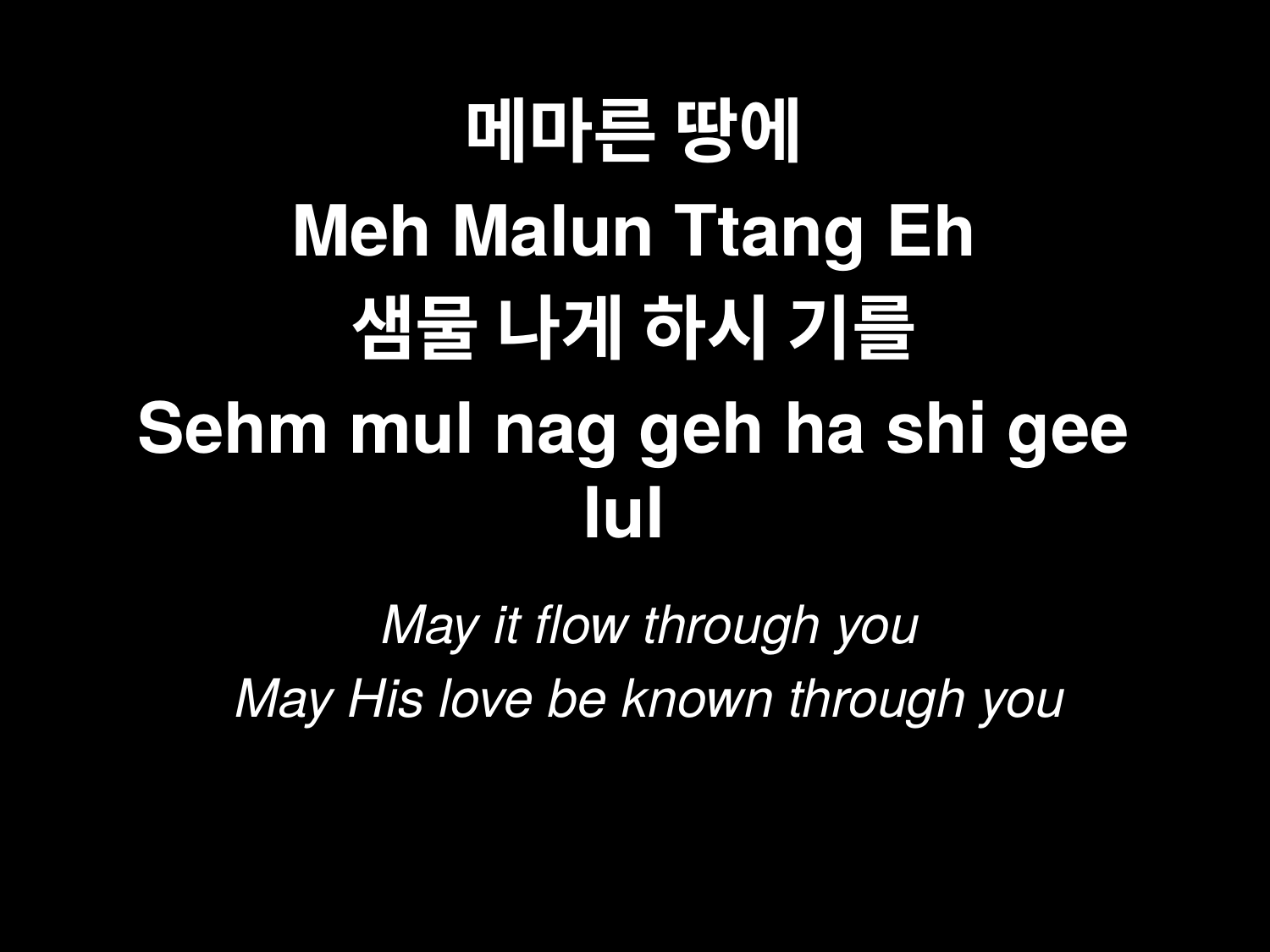

메마른 땅에
Meh Malun Ttang Eh
샘물 나게 하시 기를
Sehm mul nag geh ha shi gee lul
May it flow through you
May His love be known through you